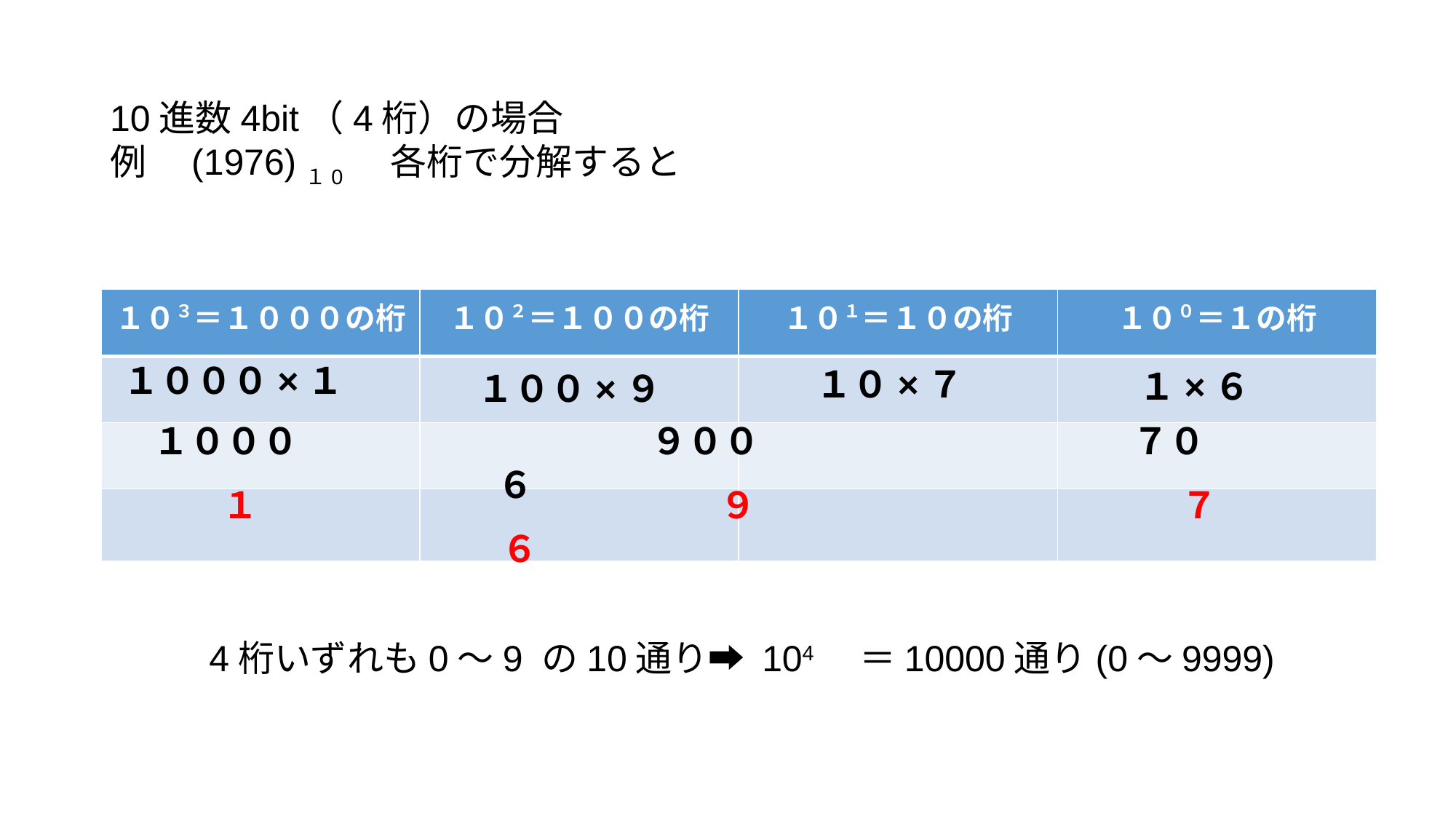

# 10進数4bit（4桁）の場合 例　(1976)１0　　各桁で分解すると
| １０３＝１０００の桁 | １０２＝１００の桁 | １０１＝１０の桁 | １００＝１の桁 |
| --- | --- | --- | --- |
|  |  |  |  |
|  |  |  |  |
|  |  |  |  |
１０００×１
１０×７
１×６
１００×９
１０００　　　　　  　　　 　９００　　　　　　　　　　 ７０　　　　　 　　　　 　６
１　　　　　　　　　　　　   ９　   　　　　　　　　　　７　　　　　　　　　　   ６
4桁いずれも0～9 の10通り➡ 104　＝10000通り(0～9999)